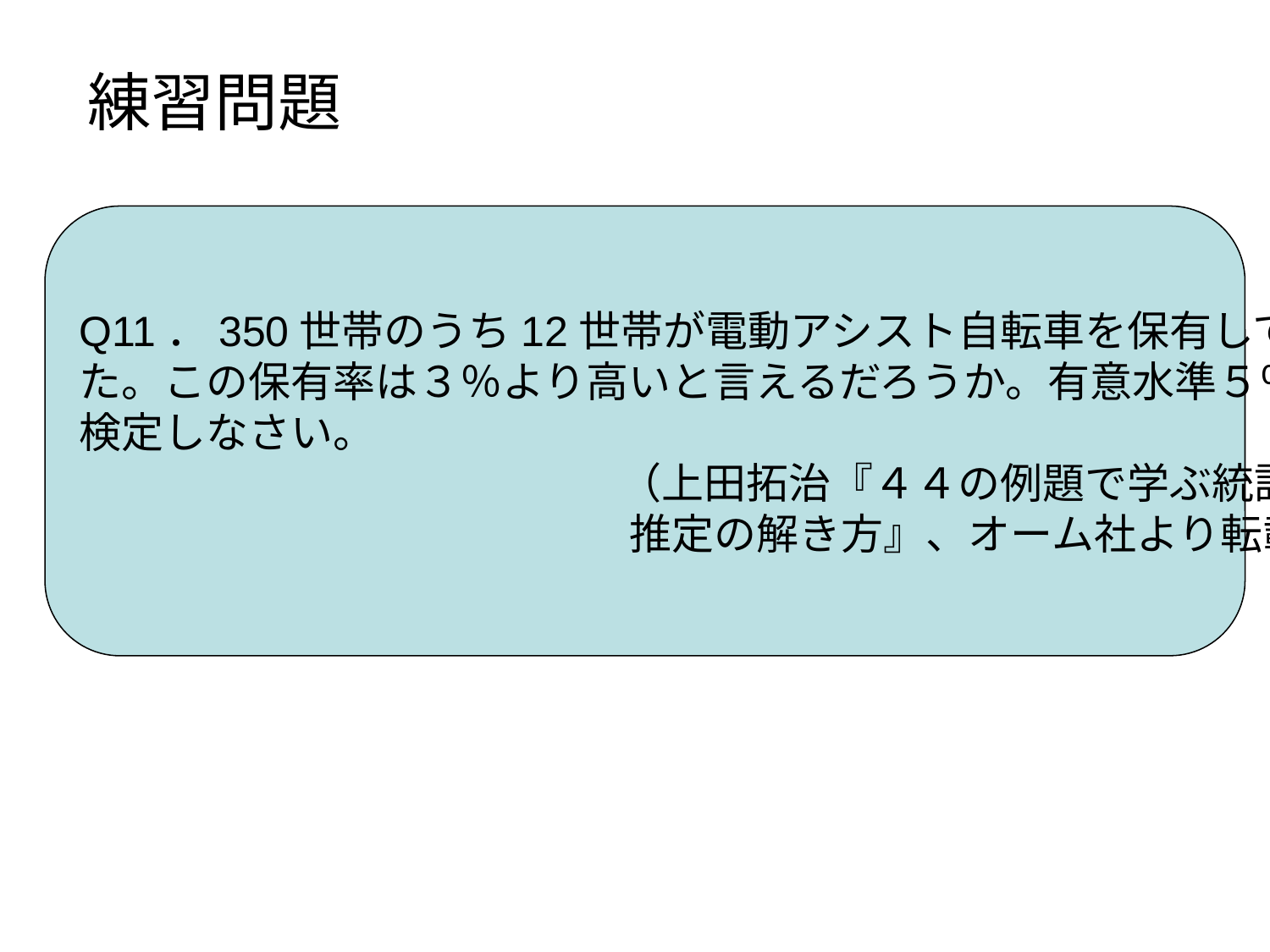

練習問題
Q11．350世帯のうち12世帯が電動アシスト自転車を保有してい
た。この保有率は３％より高いと言えるだろうか。有意水準５％で
検定しなさい。
　　　　　　　　　　　　　　　　　（上田拓治『４４の例題で学ぶ統計的検定と
　　　　　　　　　　　　　推定の解き方』、オーム社より転載）